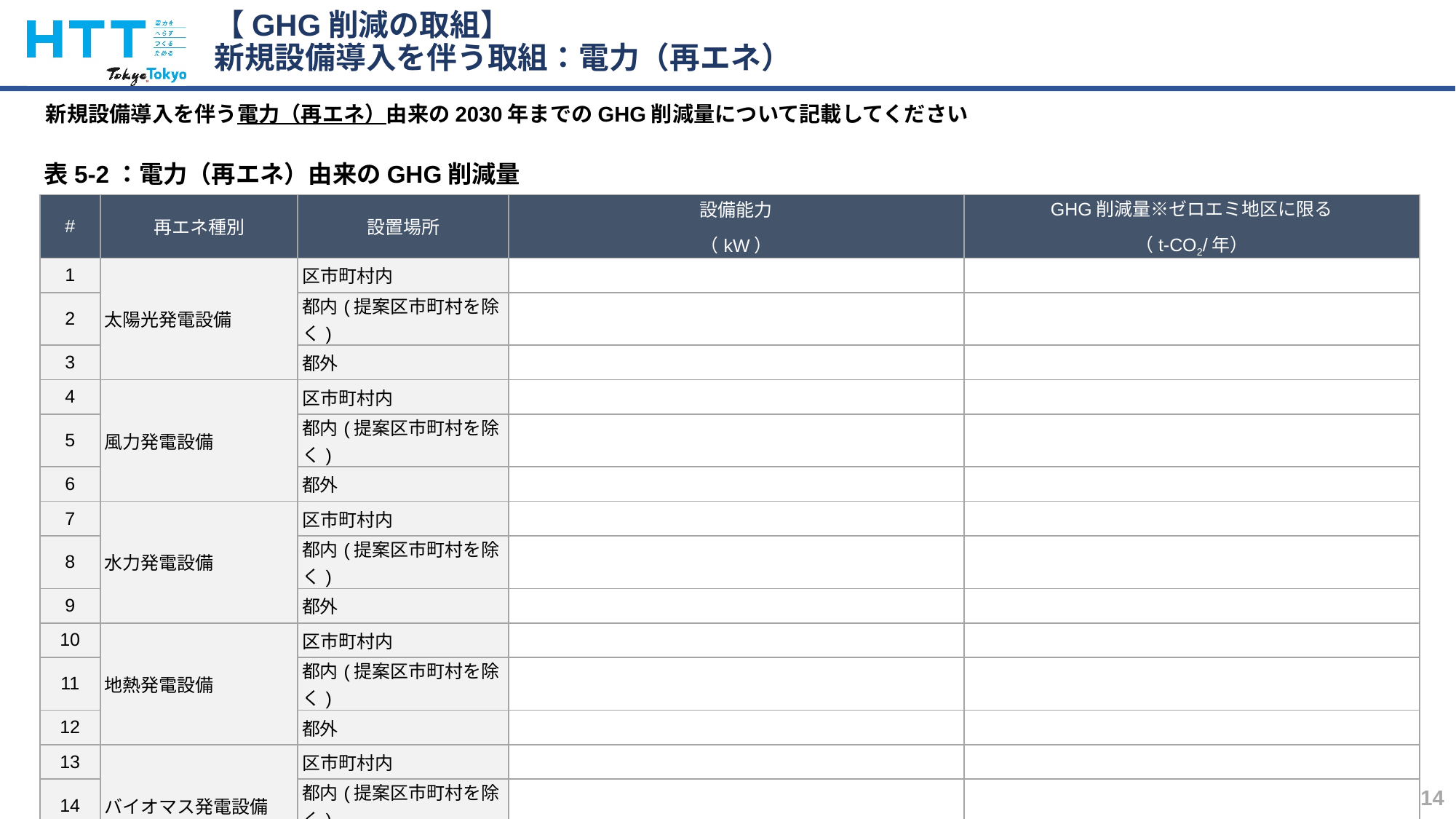

# 【GHG削減の取組】 新規設備導入を伴う取組：電力（再エネ）
新規設備導入を伴う電力（再エネ）由来の2030年までのGHG削減量について記載してください
表5-2：電力（再エネ）由来のGHG削減量
| # | 再エネ種別 | 設置場所 | 設備能力 （kW） | GHG削減量※ゼロエミ地区に限る （t-CO2/年） |
| --- | --- | --- | --- | --- |
| 1 | 太陽光発電設備 | 区市町村内 |  |  |
| 2 |  | 都内(提案区市町村を除く) |  |  |
| 3 |  | 都外 |  |  |
| 4 | 風力発電設備 | 区市町村内 |  |  |
| 5 |  | 都内(提案区市町村を除く) |  |  |
| 6 |  | 都外 |  |  |
| 7 | 水力発電設備 | 区市町村内 |  |  |
| 8 |  | 都内(提案区市町村を除く) |  |  |
| 9 |  | 都外 |  |  |
| 10 | 地熱発電設備 | 区市町村内 |  |  |
| 11 |  | 都内(提案区市町村を除く) |  |  |
| 12 |  | 都外 |  |  |
| 13 | バイオマス発電設備 | 区市町村内 |  |  |
| 14 |  | 都内(提案区市町村を除く) |  |  |
| 15 |  | 都外 |  |  |
14